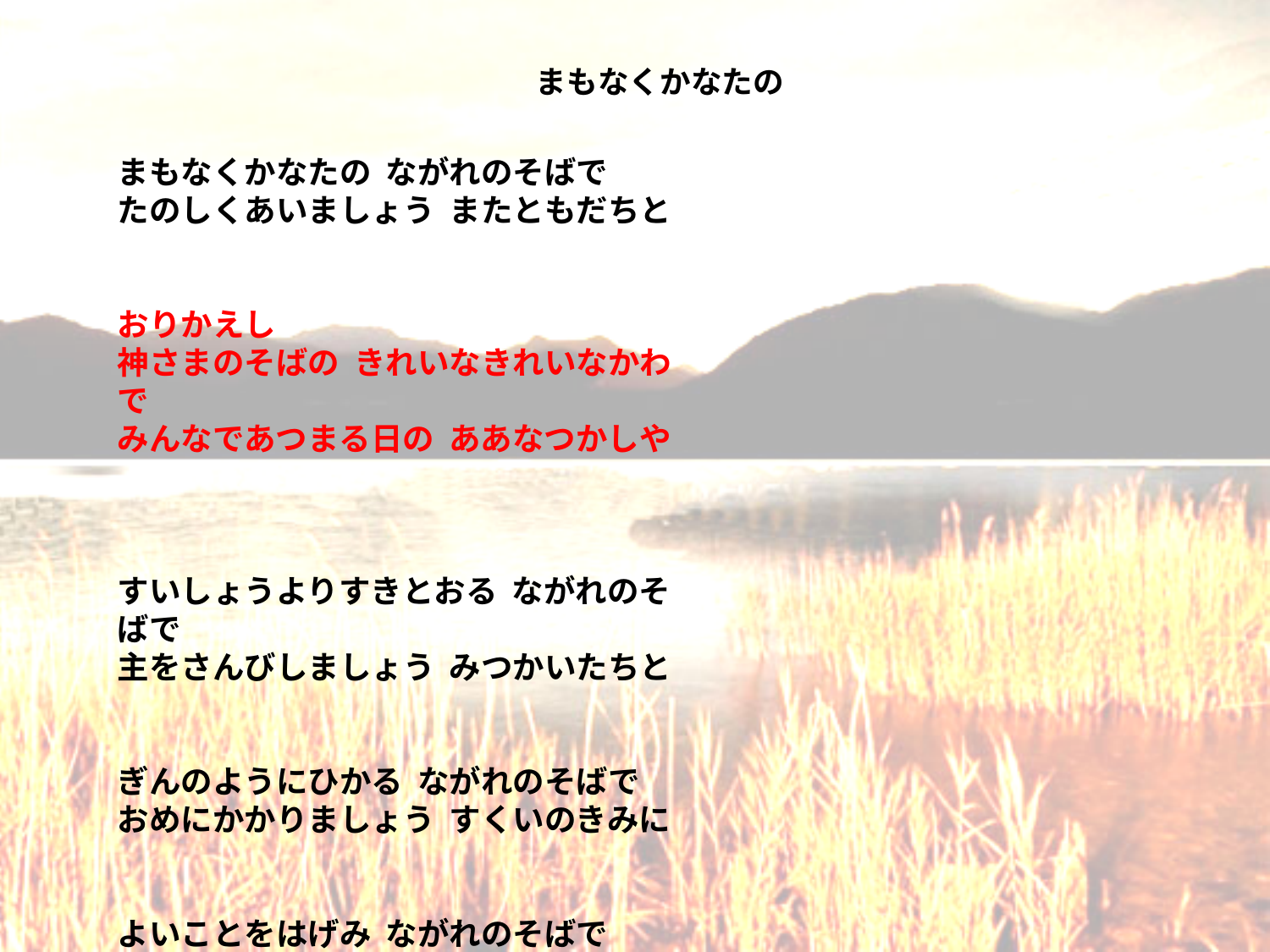

# まもなくかなたの
まもなくかなたの  ながれのそばで
たのしくあいましょう  またともだちと

おりかえし
神さまのそばの  きれいなきれいなかわで
みんなであつまる日の  ああなつかしや

すいしょうよりすきとおる  ながれのそばで
主をさんびしましょう  みつかいたちと
ぎんのようにひかる  ながれのそばで
おめにかかりましょう  すくいのきみに
よいことをはげみ  ながれのそばで
おうけいたしましょう  たまのかむりを